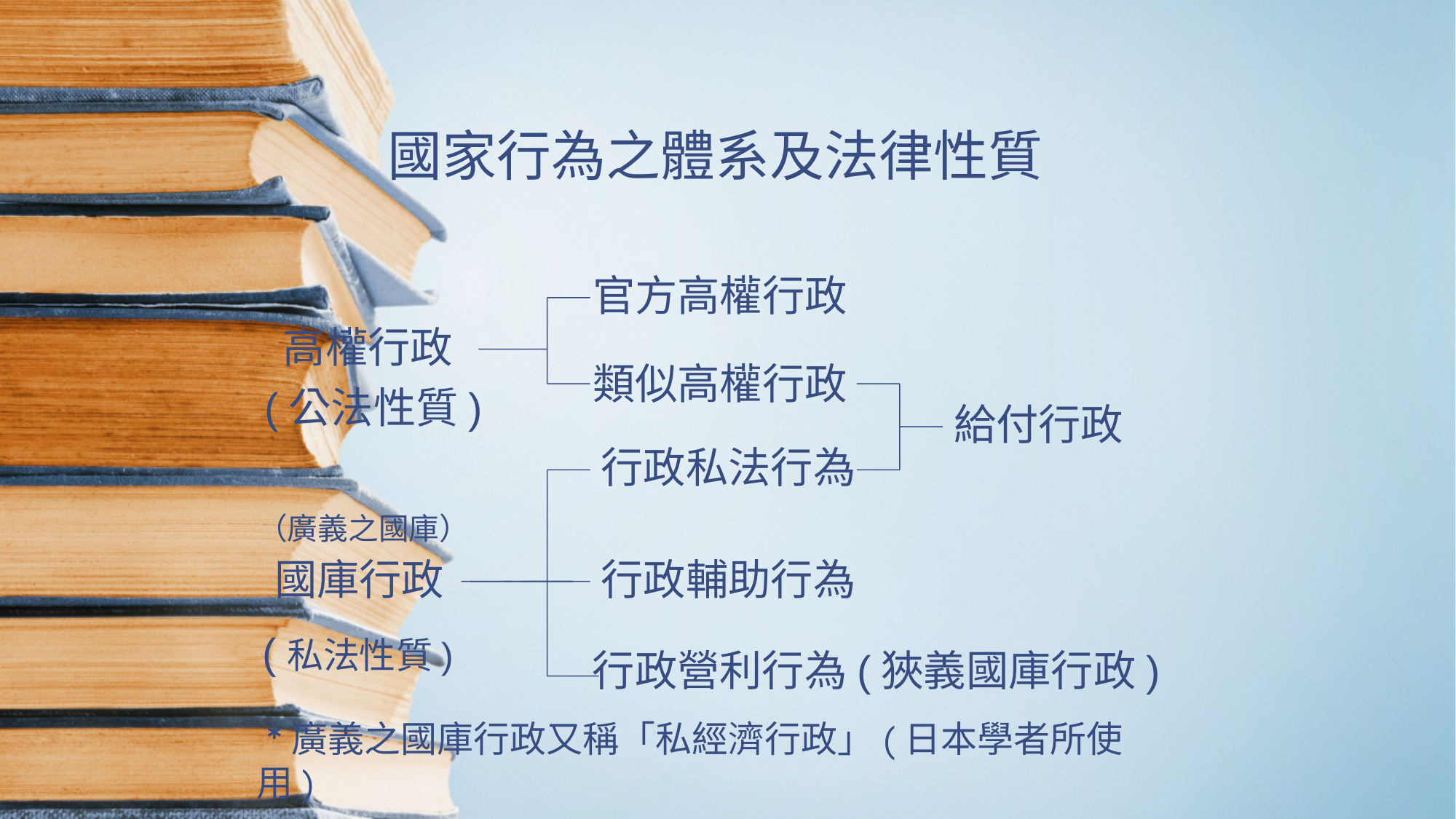

國家行為之體系及法律性質
官方高權行政

高權行政

類似高權行政
(公法性質)

給付行政

行政私法行為

（廣義之國庫）
國庫行政
行政輔助行為

(私法性質)
行政營利行為(狹義國庫行政)

 *廣義之國庫行政又稱「私經濟行政」(日本學者所使用)